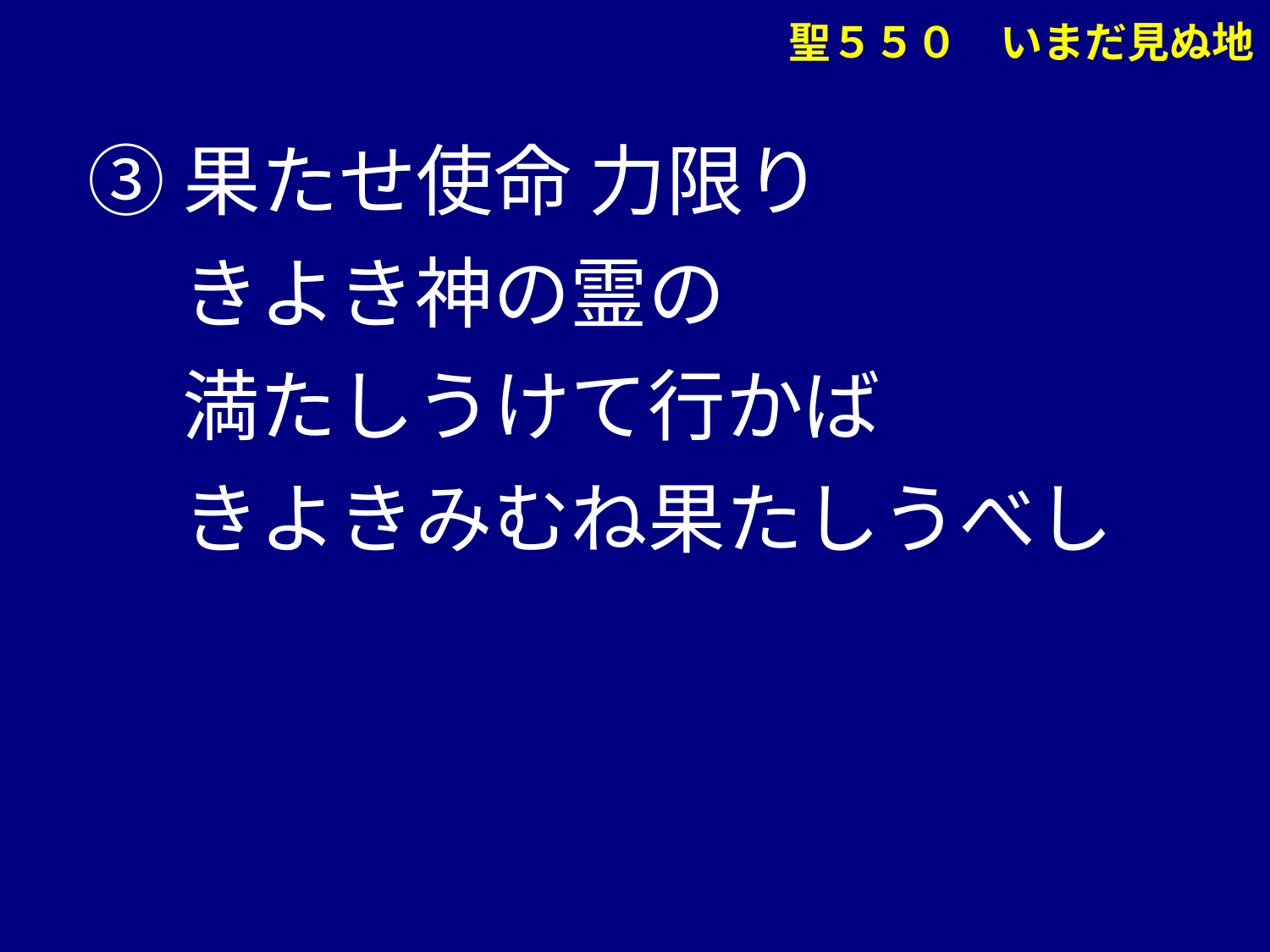

聖５５０　いまだ見ぬ地
③果たせ使命 力限り
　 きよき神の霊の
　 満たしうけて行かば
　 きよきみむね果たしうべし